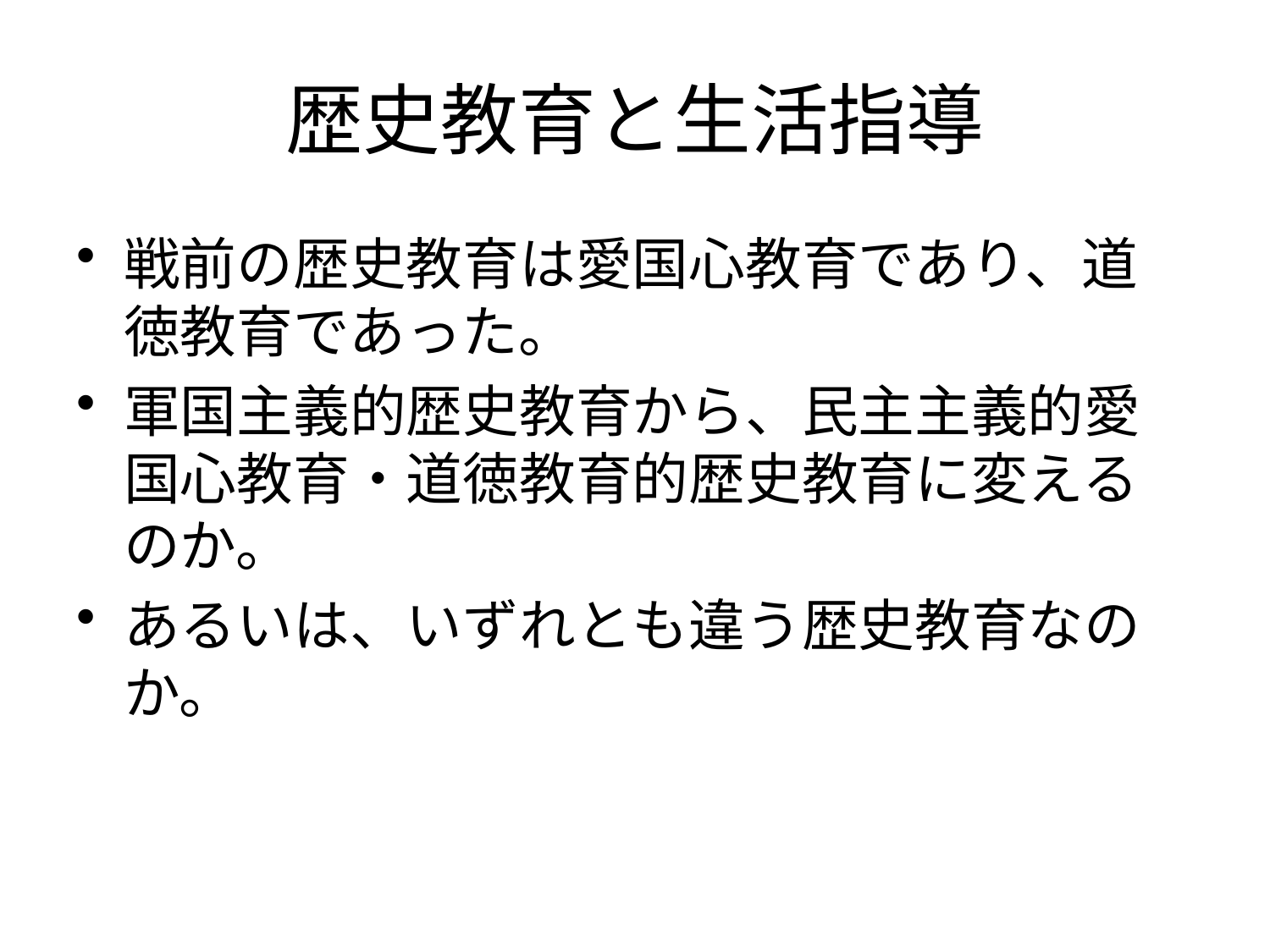

# 歴史教育と生活指導
戦前の歴史教育は愛国心教育であり、道徳教育であった。
軍国主義的歴史教育から、民主主義的愛国心教育・道徳教育的歴史教育に変えるのか。
あるいは、いずれとも違う歴史教育なのか。